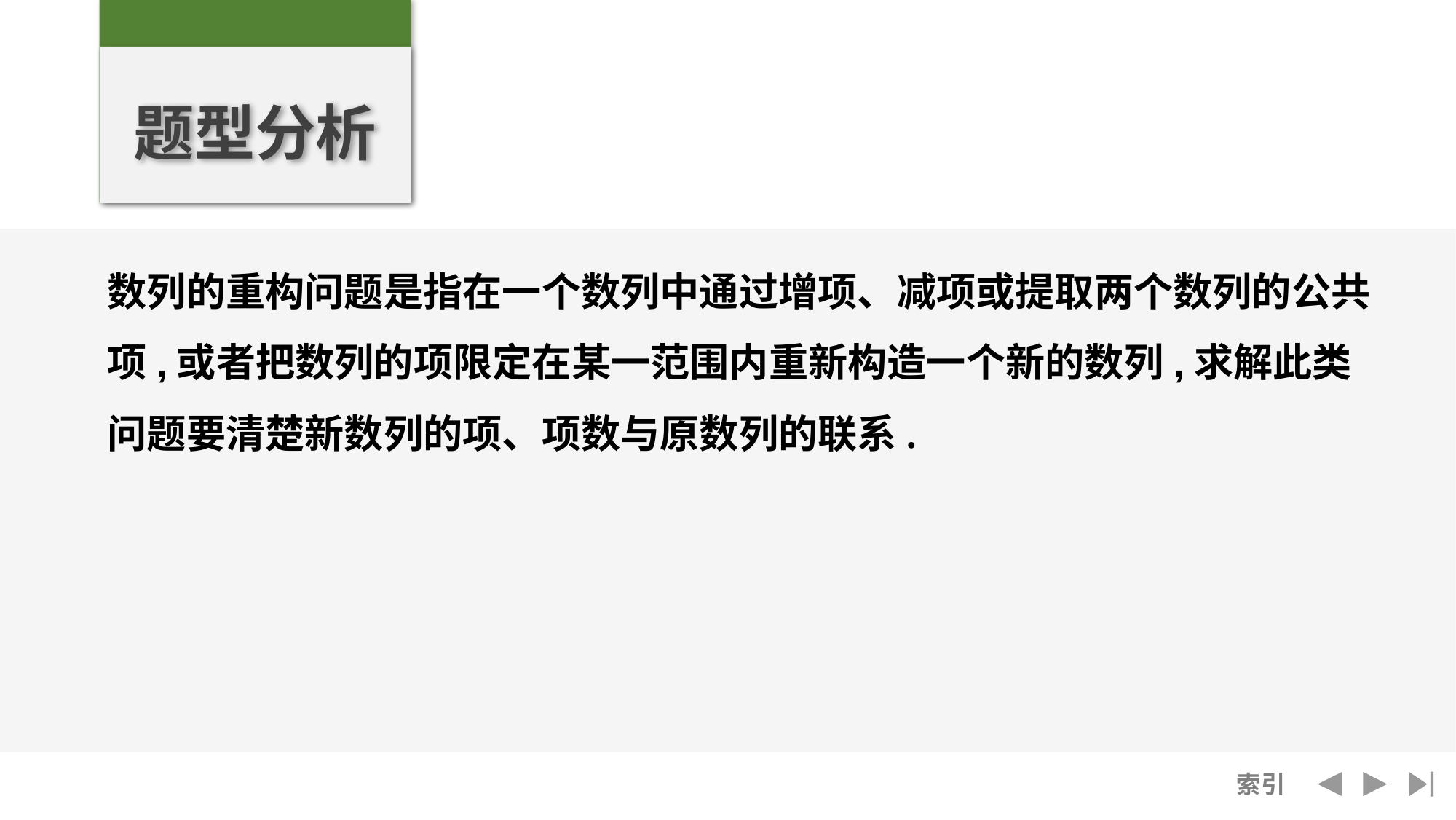

数列的重构问题是指在一个数列中通过增项、减项或提取两个数列的公共项,或者把数列的项限定在某一范围内重新构造一个新的数列,求解此类问题要清楚新数列的项、项数与原数列的联系.